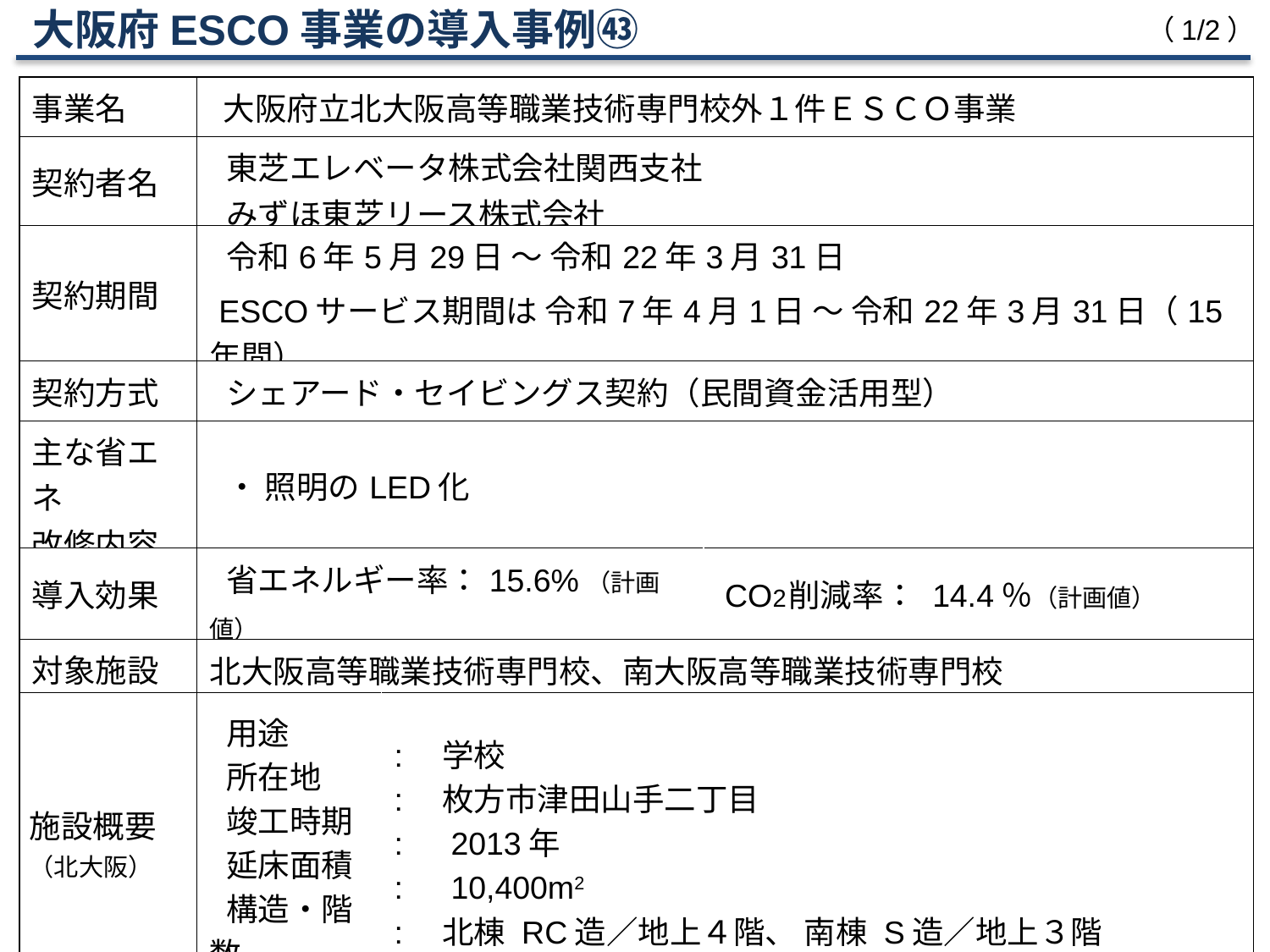

大阪府ESCO事業の導入事例㊸
（1/2）
| 事業名 | 大阪府立北大阪高等職業技術専門校外１件ＥＳＣＯ事業 |  |  |
| --- | --- | --- | --- |
| 契約者名 | 東芝エレベータ株式会社関西支社 みずほ東芝リース株式会社 |  |  |
| 契約期間 | 令和6年5月29日 ～ 令和22年3月31日  ESCOサービス期間は 令和7年4月1日 ～ 令和22年3月31日（15年間） |  |  |
| 契約方式 | シェアード・セイビングス契約（民間資金活用型） |  |  |
| 主な省エネ 改修内容 | ・ 照明のLED化 |  |  |
| 導入効果 | 省エネルギー率：15.6%（計画値） |  | CO2 削減率 ： 14.4％（計画値） |
| 対象施設 | 北大阪高等職業技術専門校、南大阪高等職業技術専門校 |  |  |
| 施設概要 （北大阪） | 用途 所在地 竣工時期 延床面積 構造・階数 | :　学校 :　枚方市津田山手二丁目 :　2013年 :　10,400m2 :　北棟 RC造／地上４階、 南棟 S造／地上３階 |  |